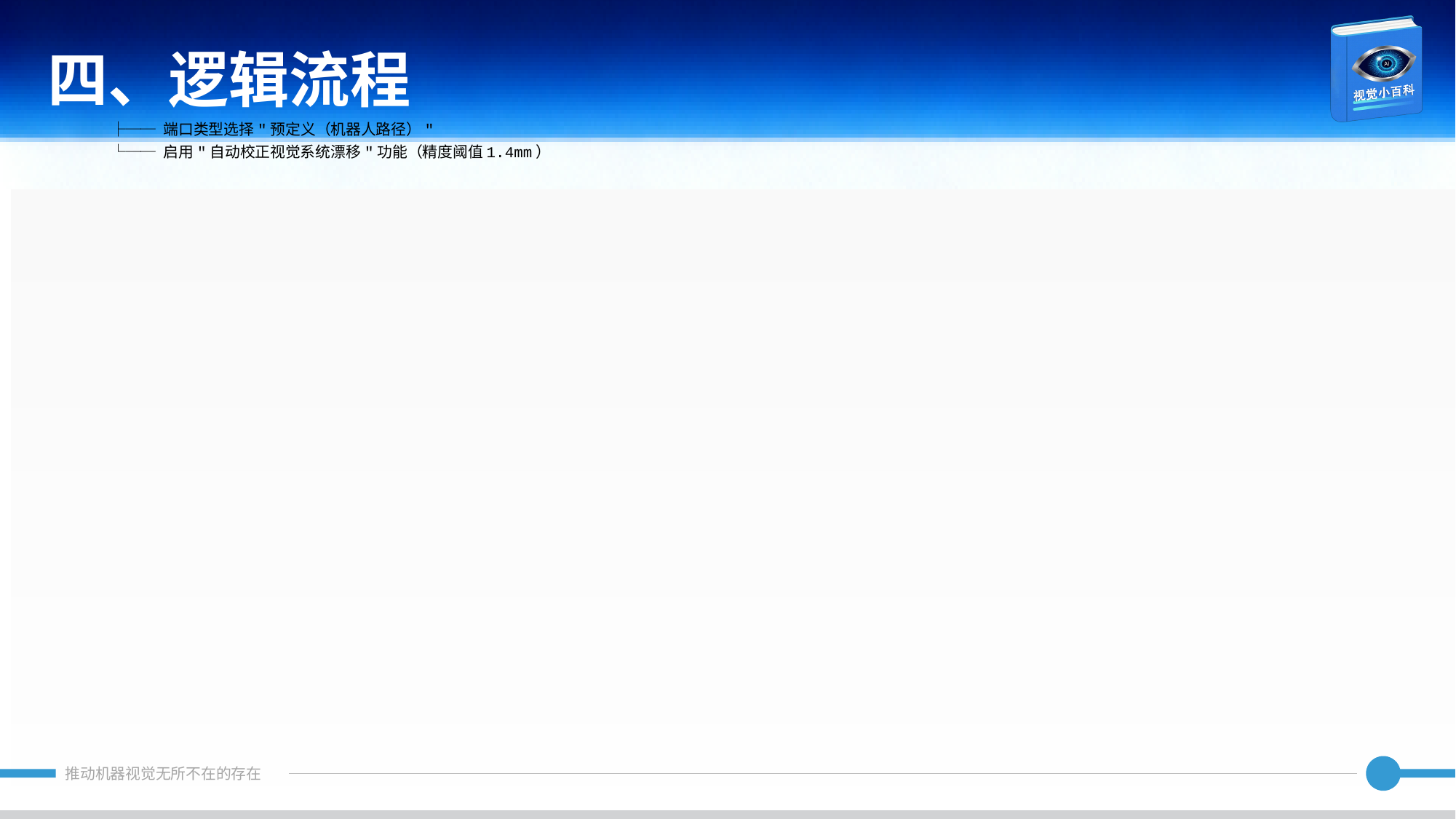

四、逻辑流程

        ├── 端口类型选择"预定义（机器人路径）"
        └── 启用"自动校正视觉系统漂移"功能（精度阈值1.4mm）
10